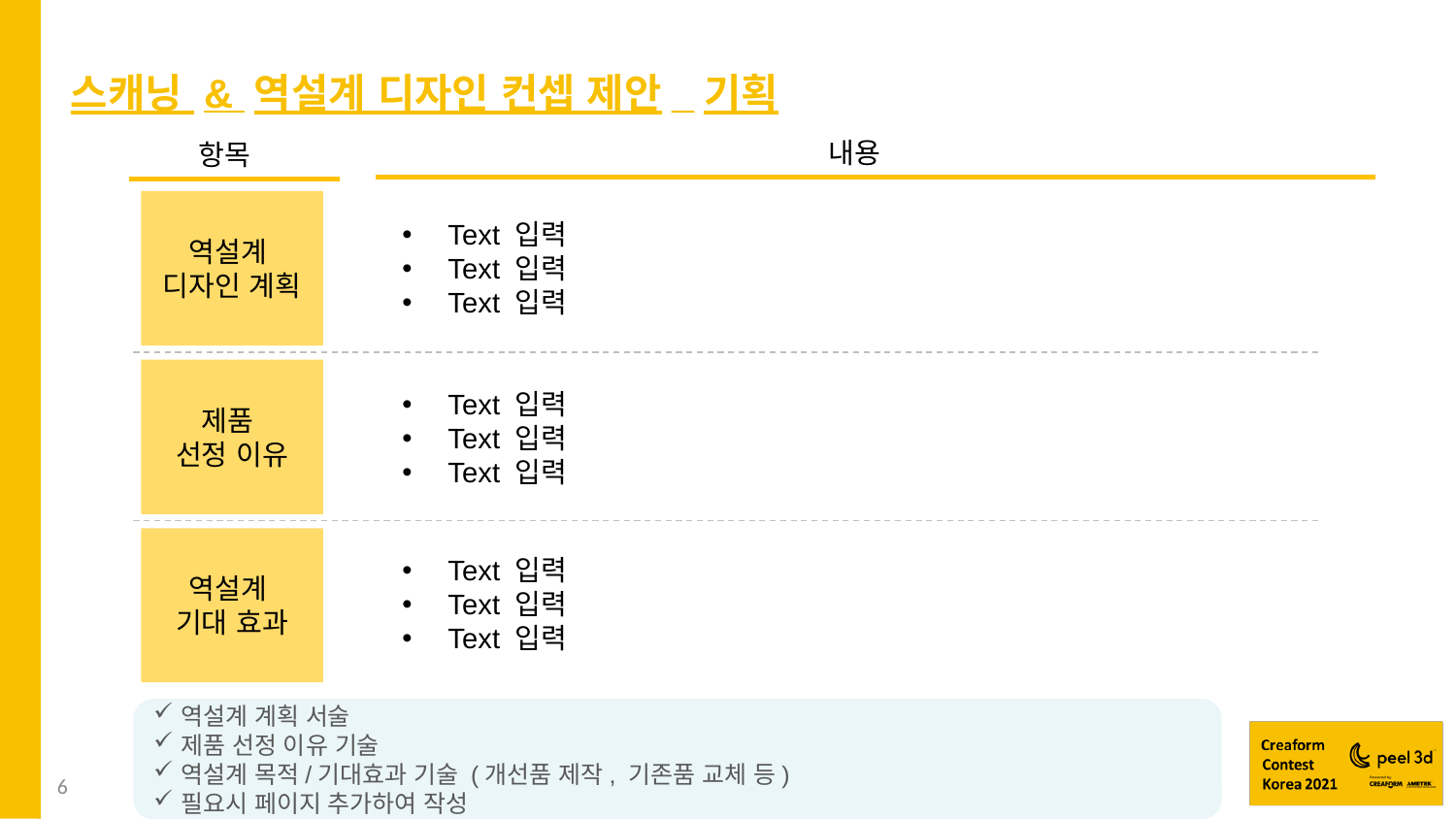

# 스캐닝 & 역설계 디자인 컨셉 제안_기획
내용
항목
역설계
디자인 계획
Text 입력
Text 입력
Text 입력
제품
선정 이유
Text 입력
Text 입력
Text 입력
역설계
기대 효과
Text 입력
Text 입력
Text 입력
역설계 계획 서술
제품 선정 이유 기술
역설계 목적/기대효과 기술 (개선품 제작, 기존품 교체 등)
필요시 페이지 추가하여 작성